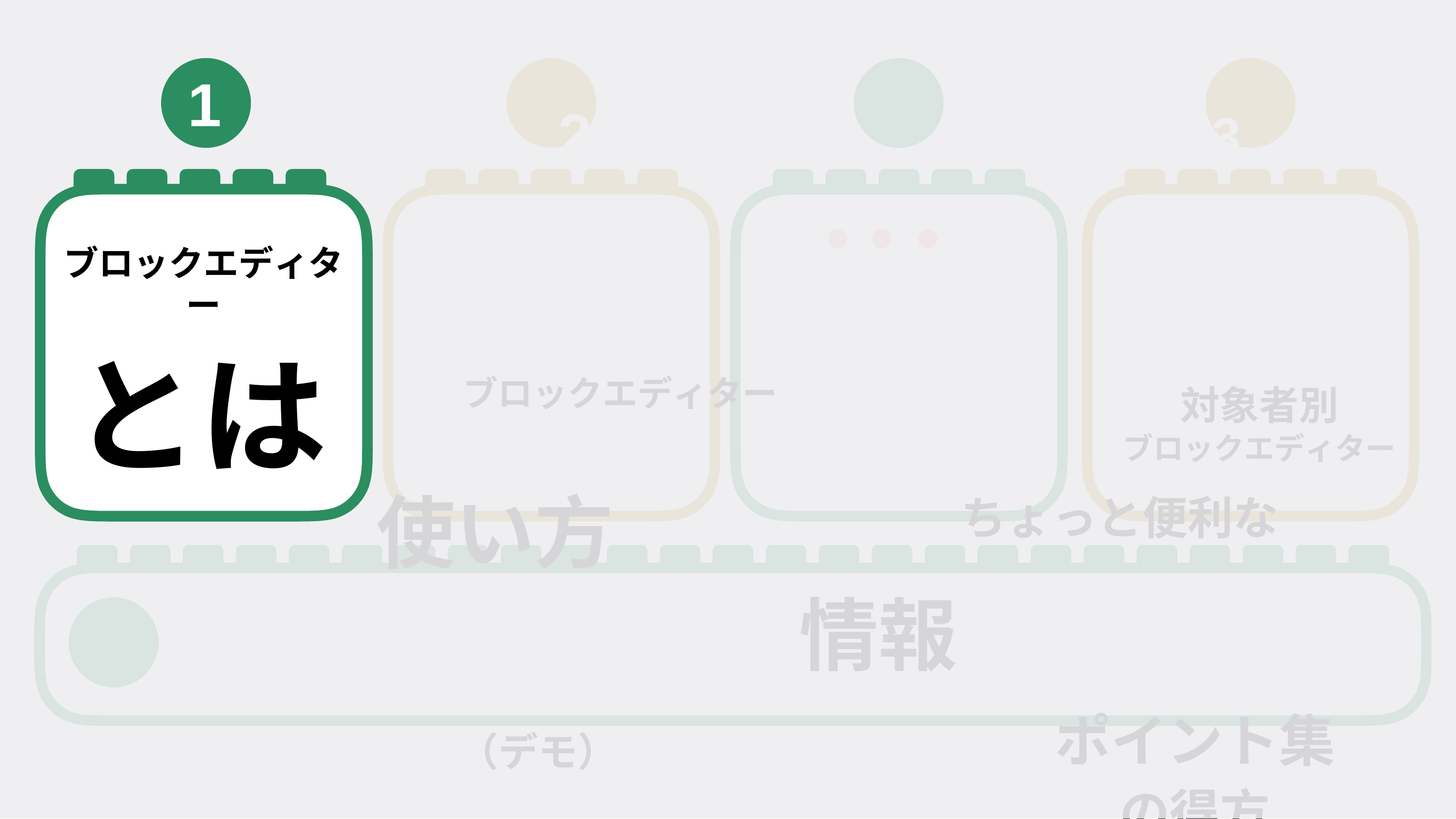

2	3	4

ブロックエディター	対象者別	ブロックエディター
使い方	ちょっと便利な	情報
（デモ）	ポイント集	の得方

5	まとめ

1

ブロックエディター
とは